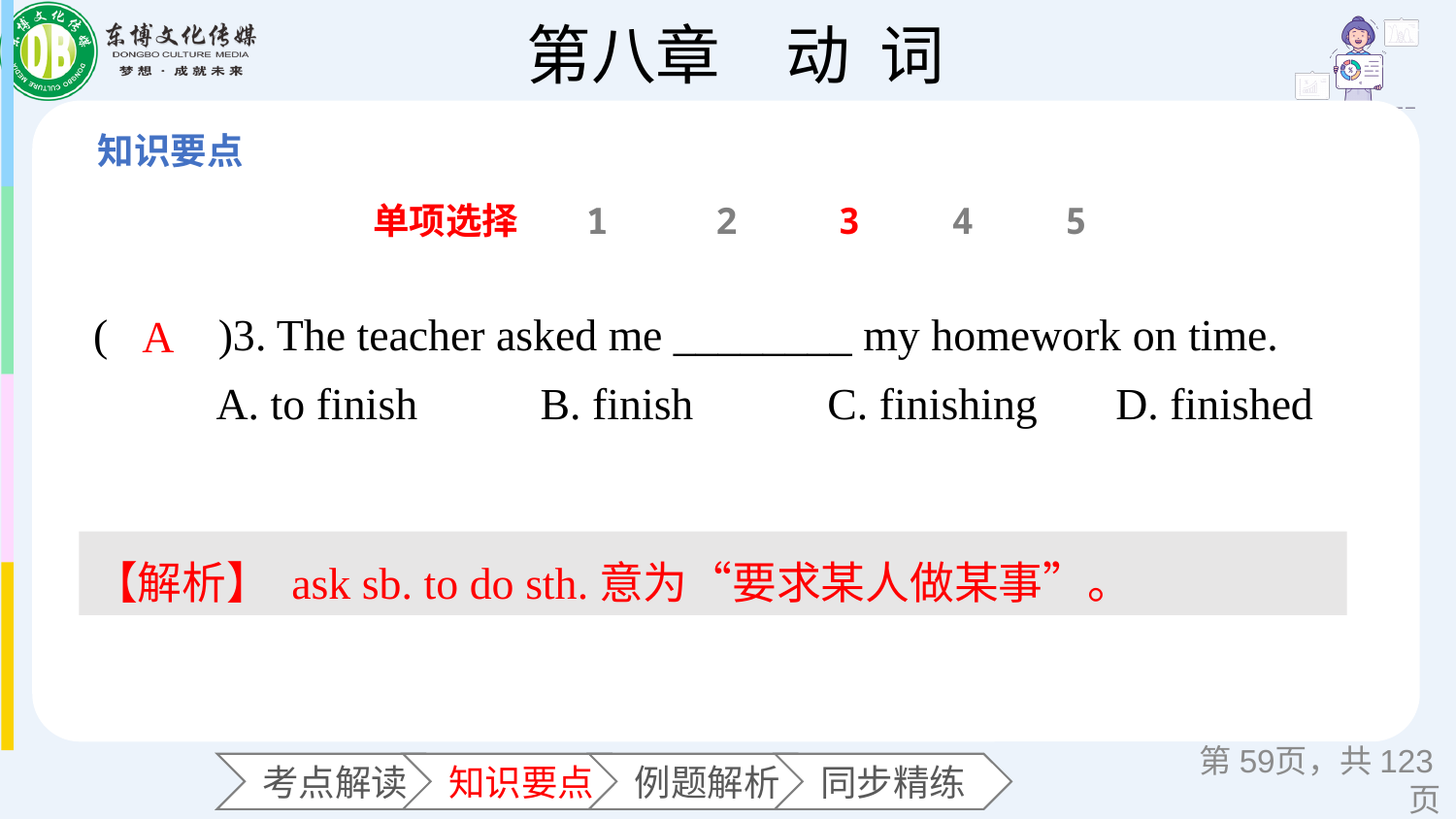

单项选择
1
2
3
4
5
(　　)3. The teacher asked me ________ my homework on time.
           A. to finish           B. finish            C. finishing       D. finished
A
【解析】 ask sb. to do sth.意为“要求某人做某事”。
第59页，共123页